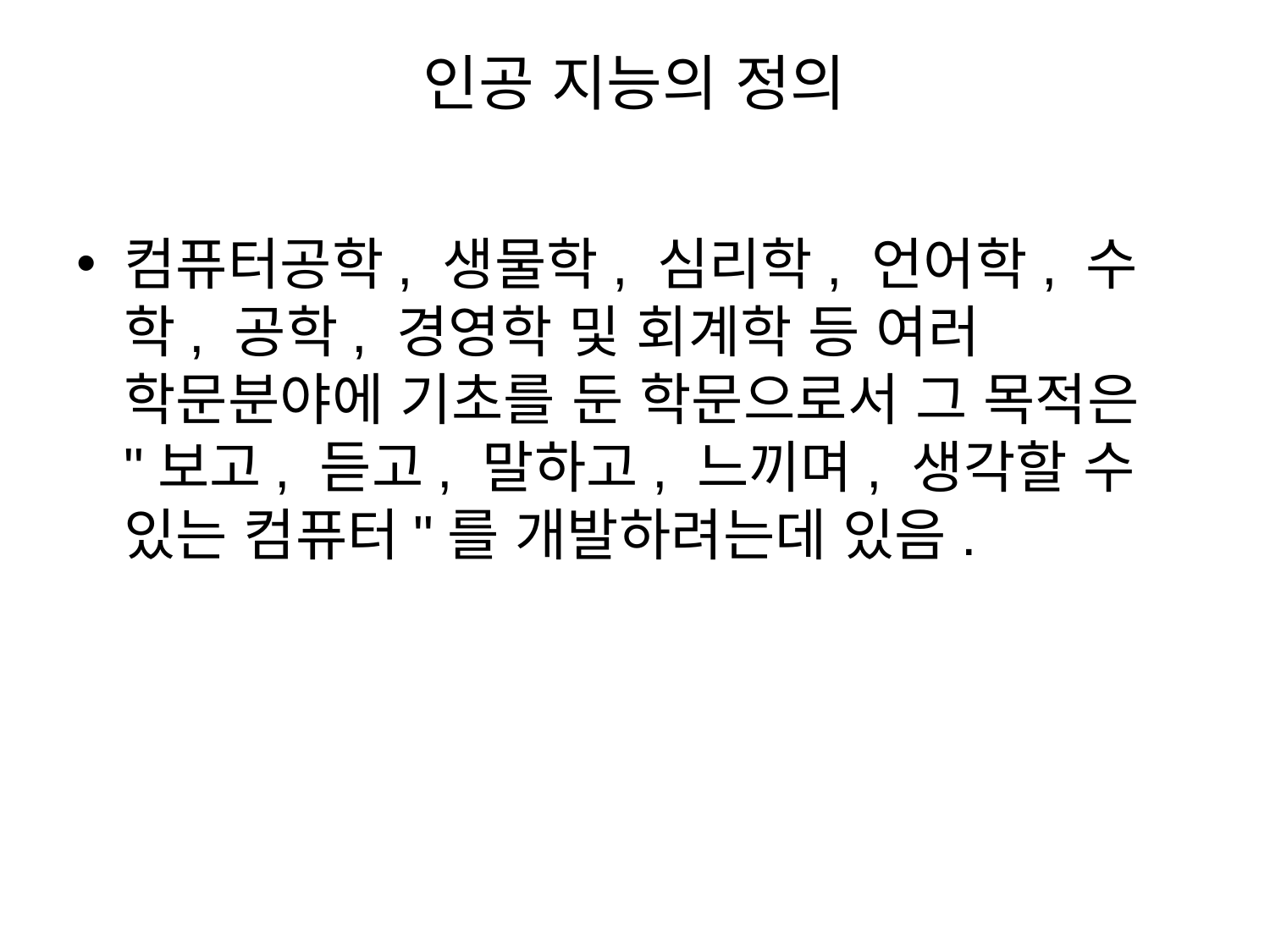

# 인공 지능의 정의
컴퓨터공학, 생물학, 심리학, 언어학, 수학, 공학, 경영학 및 회계학 등 여러 학문분야에 기초를 둔 학문으로서 그 목적은 "보고, 듣고, 말하고, 느끼며, 생각할 수 있는 컴퓨터"를 개발하려는데 있음.